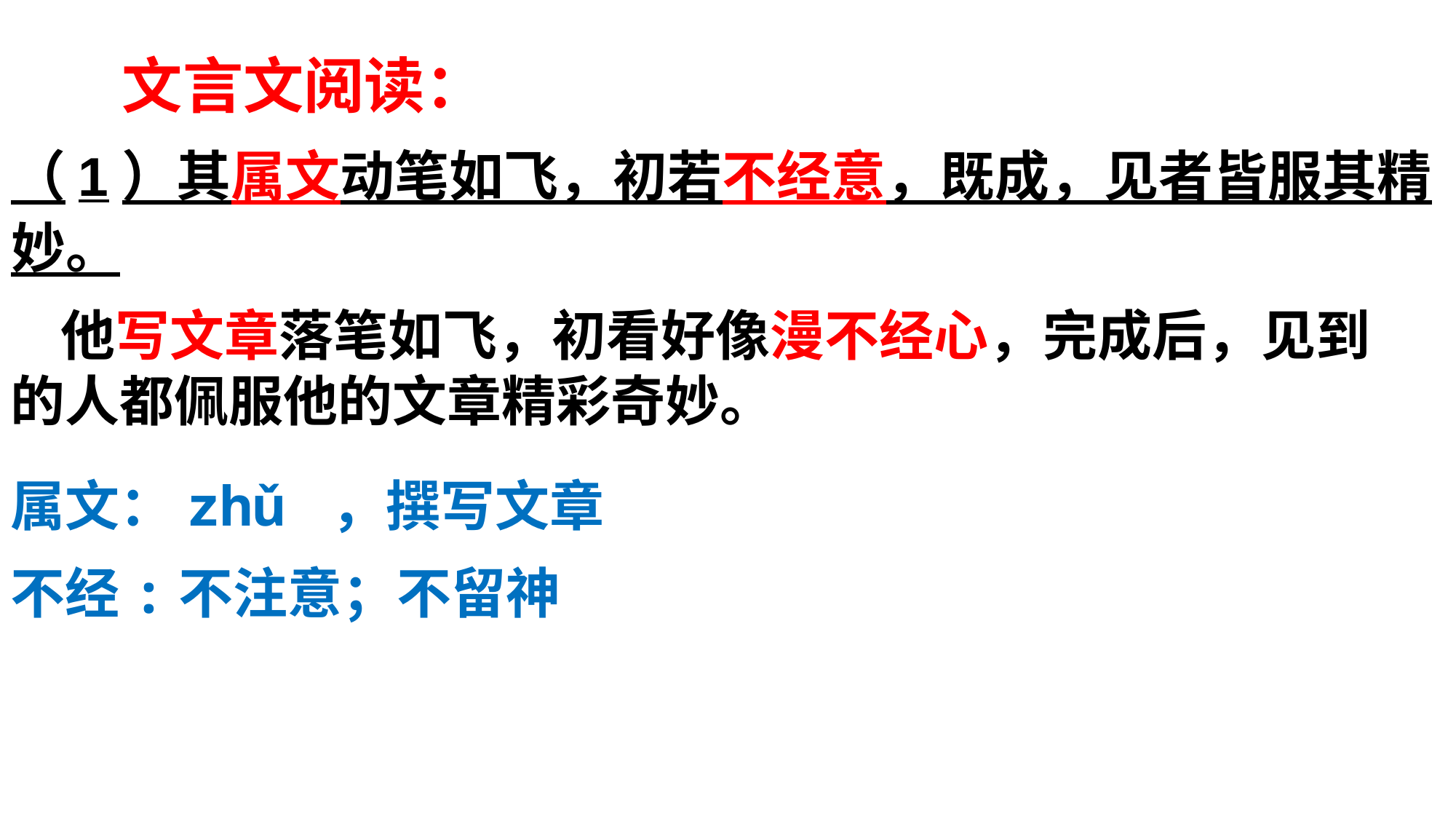

文言文阅读：
（1）其属文动笔如飞，初若不经意，既成，见者皆服其精妙。

   他写文章落笔如飞，初看好像漫不经心，完成后，见到的人都佩服他的文章精彩奇妙。
属文：zhǔ ，撰写文章
不经:不注意；不留神